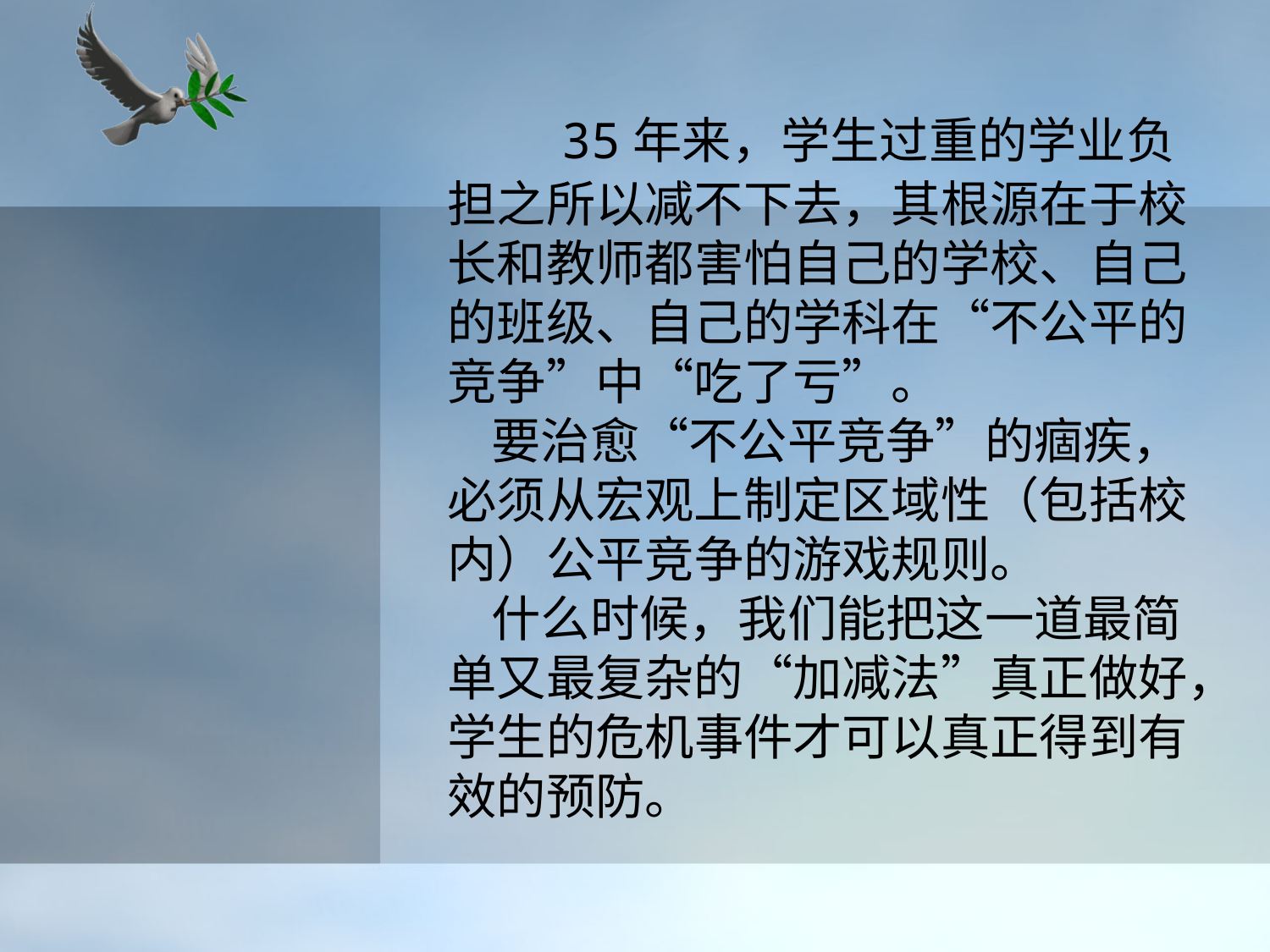

# 35年来，学生过重的学业负担之所以减不下去，其根源在于校长和教师都害怕自己的学校、自己的班级、自己的学科在“不公平的竞争”中“吃了亏”。 要治愈“不公平竞争”的痼疾，必须从宏观上制定区域性（包括校内）公平竞争的游戏规则。 什么时候，我们能把这一道最简单又最复杂的“加减法”真正做好，学生的危机事件才可以真正得到有效的预防。